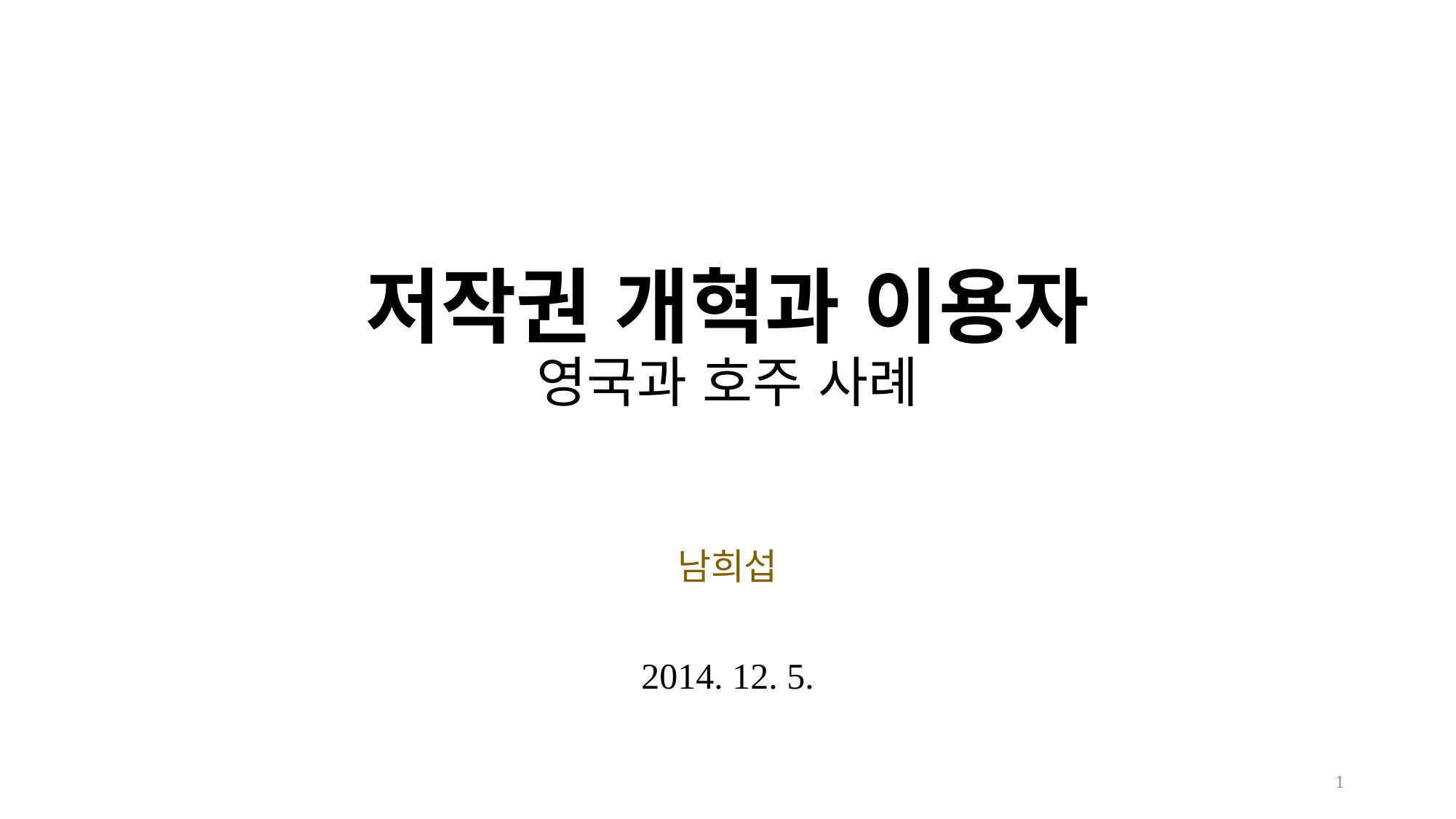

# 저작권 개혁과 이용자 영국과 호주 사례
남희섭

2014. 12. 5.
1